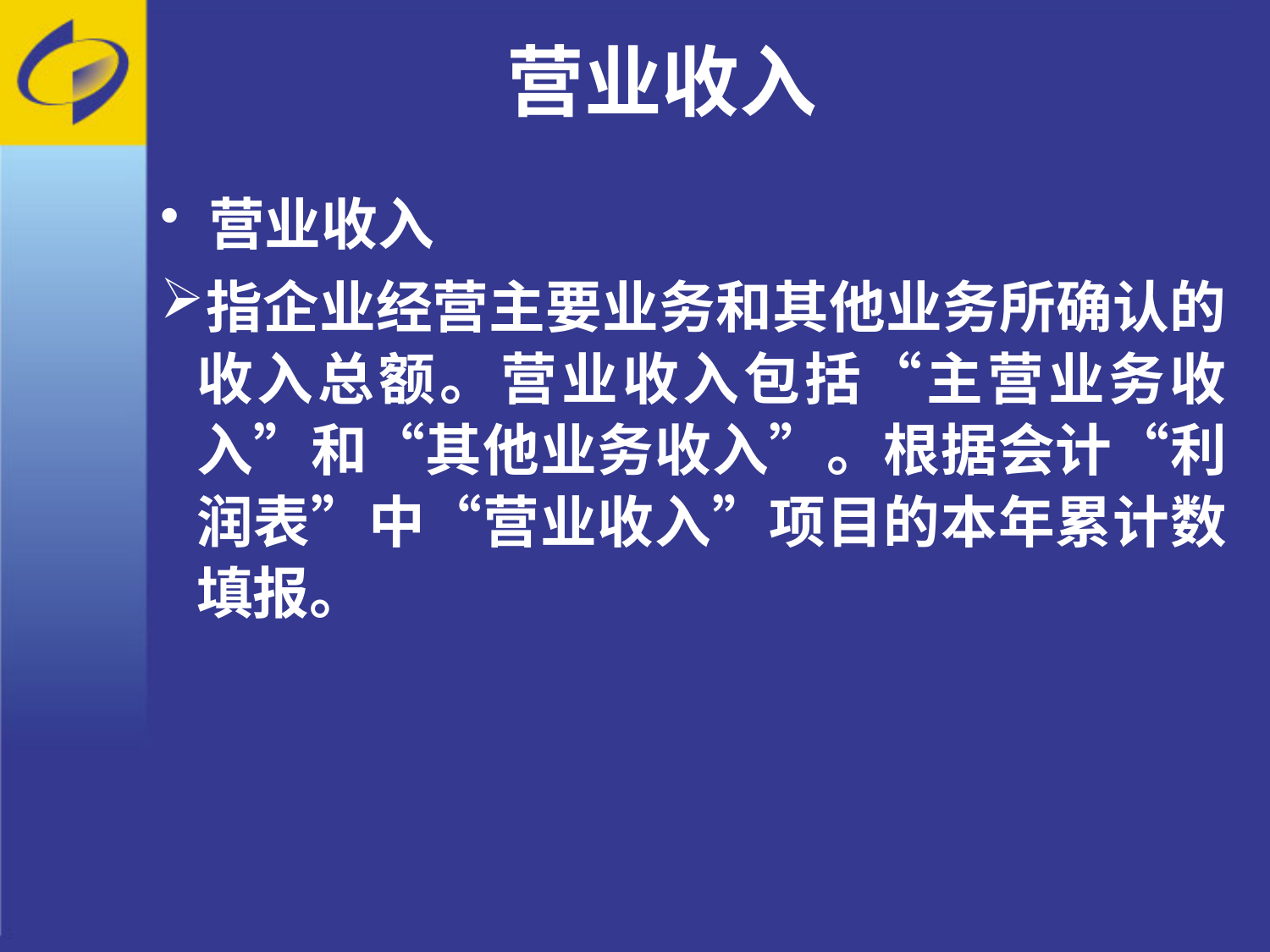

# 营业收入
营业收入
指企业经营主要业务和其他业务所确认的收入总额。营业收入包括“主营业务收入”和“其他业务收入”。根据会计“利润表”中“营业收入”项目的本年累计数填报。